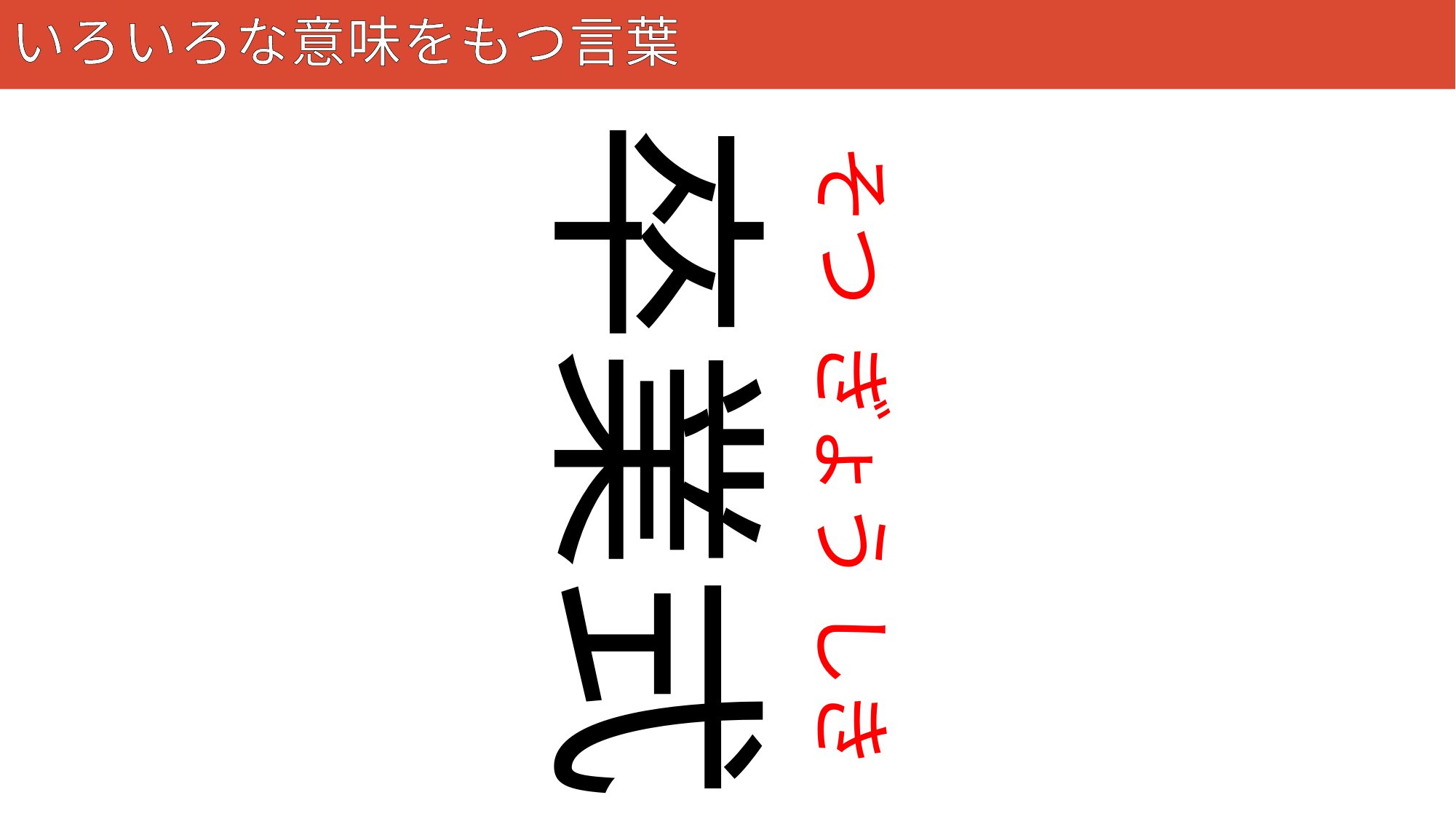

# いろいろな意味をもつ言葉
129
卒業式
そつ
ぎょう
しき